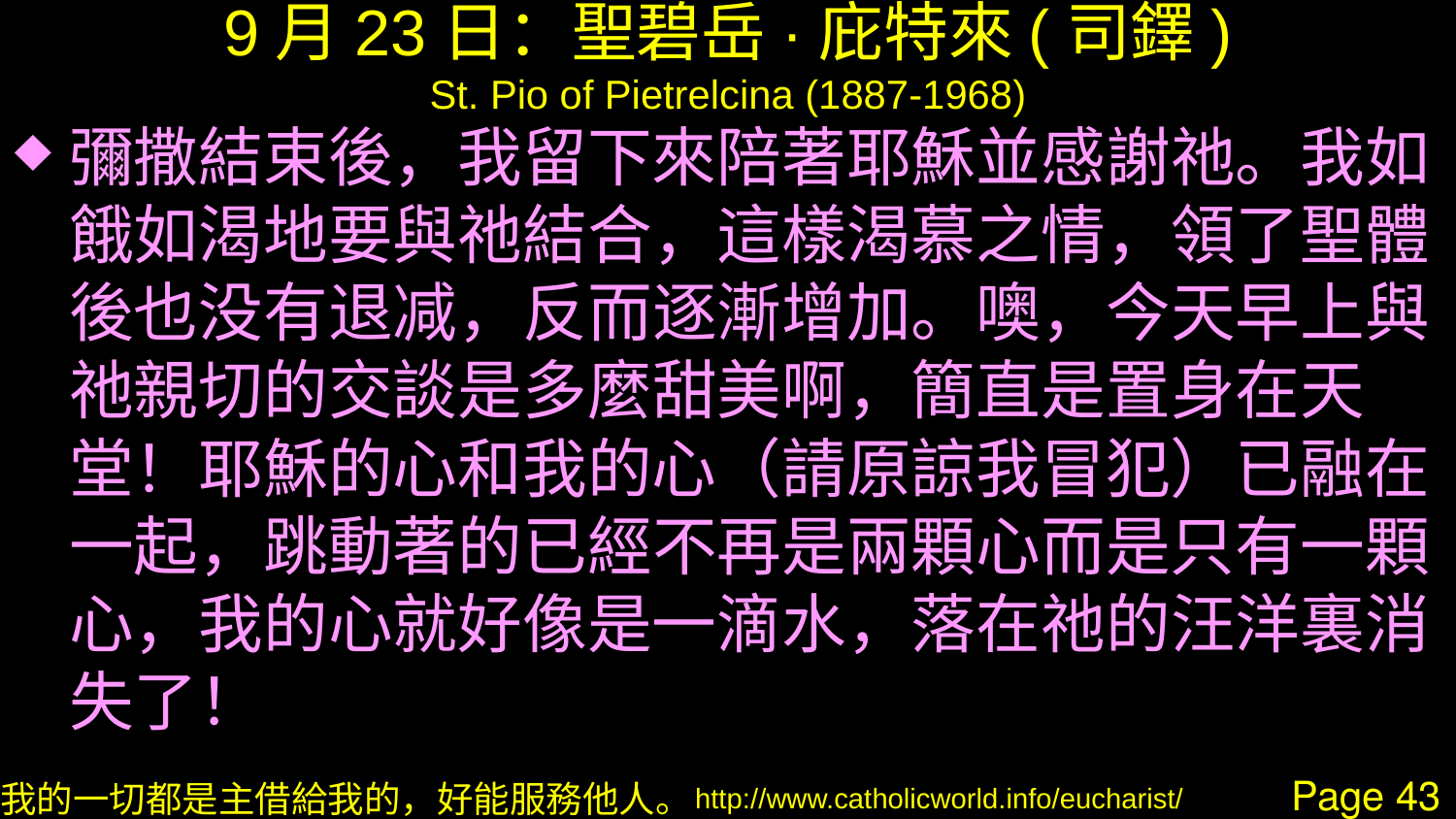

# 9月23日：聖碧岳·庇特來(司鐸) St. Pio of Pietrelcina (1887-1968)
彌撒結束後，我留下來陪著耶穌並感謝祂。我如餓如渴地要與祂結合，這樣渴慕之情，領了聖體後也没有退减，反而逐漸增加。噢，今天早上與祂親切的交談是多麼甜美啊，簡直是置身在天堂！耶穌的心和我的心（請原諒我冒犯）已融在一起，跳動著的已經不再是兩顆心而是只有一顆心，我的心就好像是一滴水，落在祂的汪洋裏消失了！